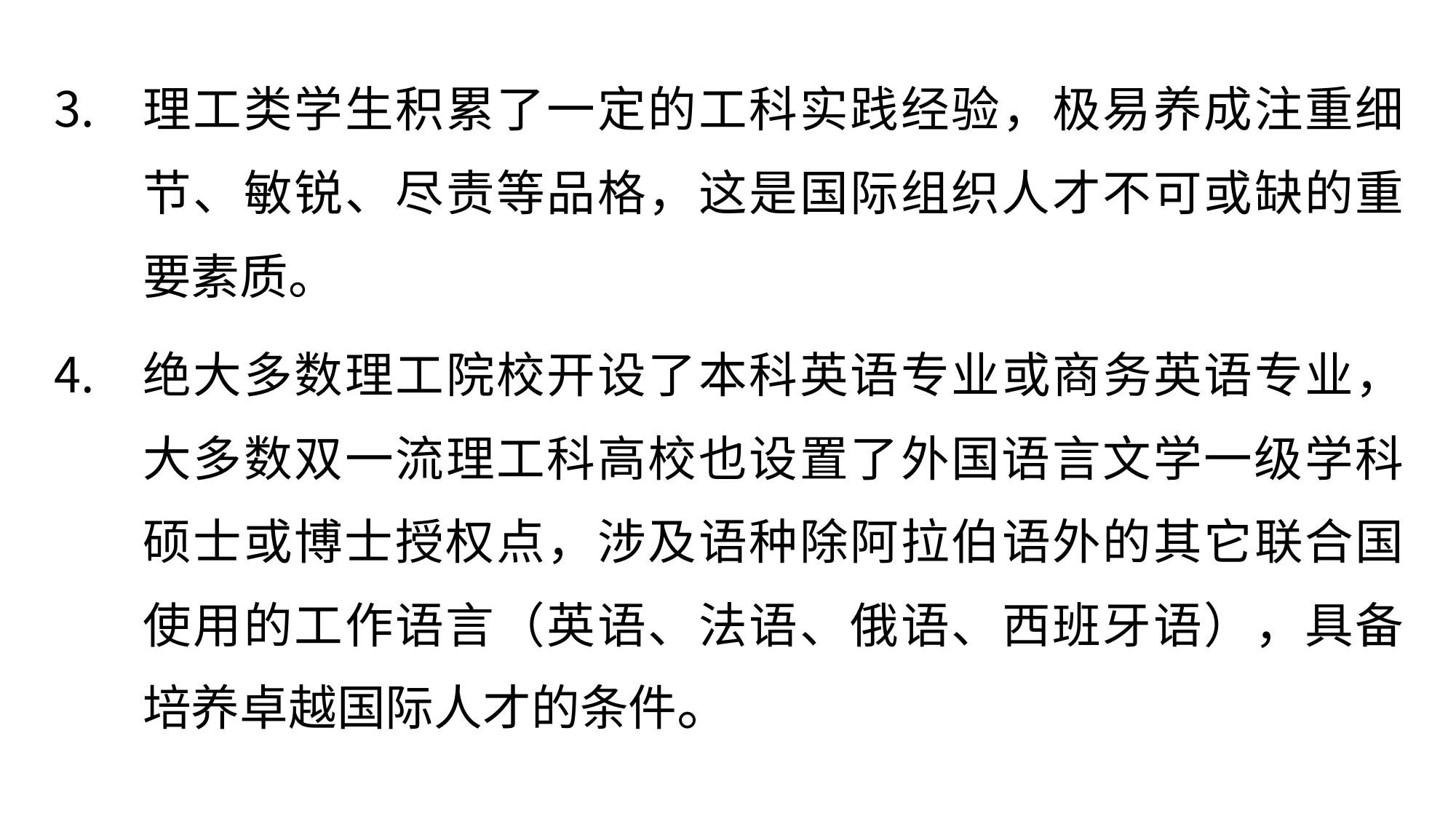

理工类学生积累了一定的工科实践经验，极易养成注重细节、敏锐、尽责等品格，这是国际组织人才不可或缺的重要素质。
绝大多数理工院校开设了本科英语专业或商务英语专业，大多数双一流理工科高校也设置了外国语言文学一级学科硕士或博士授权点，涉及语种除阿拉伯语外的其它联合国使用的工作语言（英语、法语、俄语、西班牙语），具备培养卓越国际人才的条件。